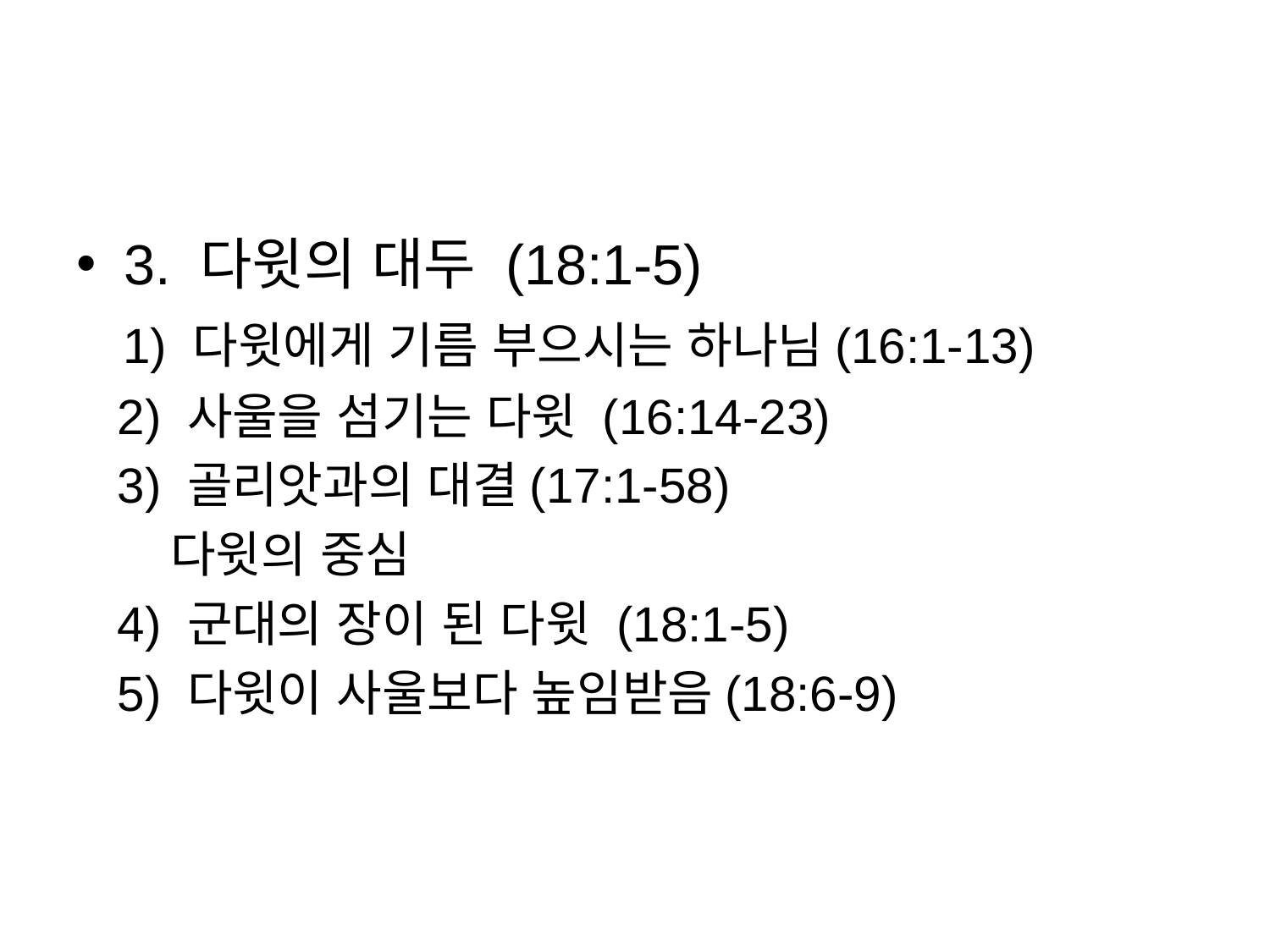

#
3. 다윗의 대두 (18:1-5)
   1) 다윗에게 기름 부으시는 하나님(16:1-13)
   2) 사울을 섬기는 다윗 (16:14-23)
   3) 골리앗과의 대결(17:1-58)
      다윗의 중심
   4) 군대의 장이 된 다윗 (18:1-5)
   5) 다윗이 사울보다 높임받음(18:6-9)